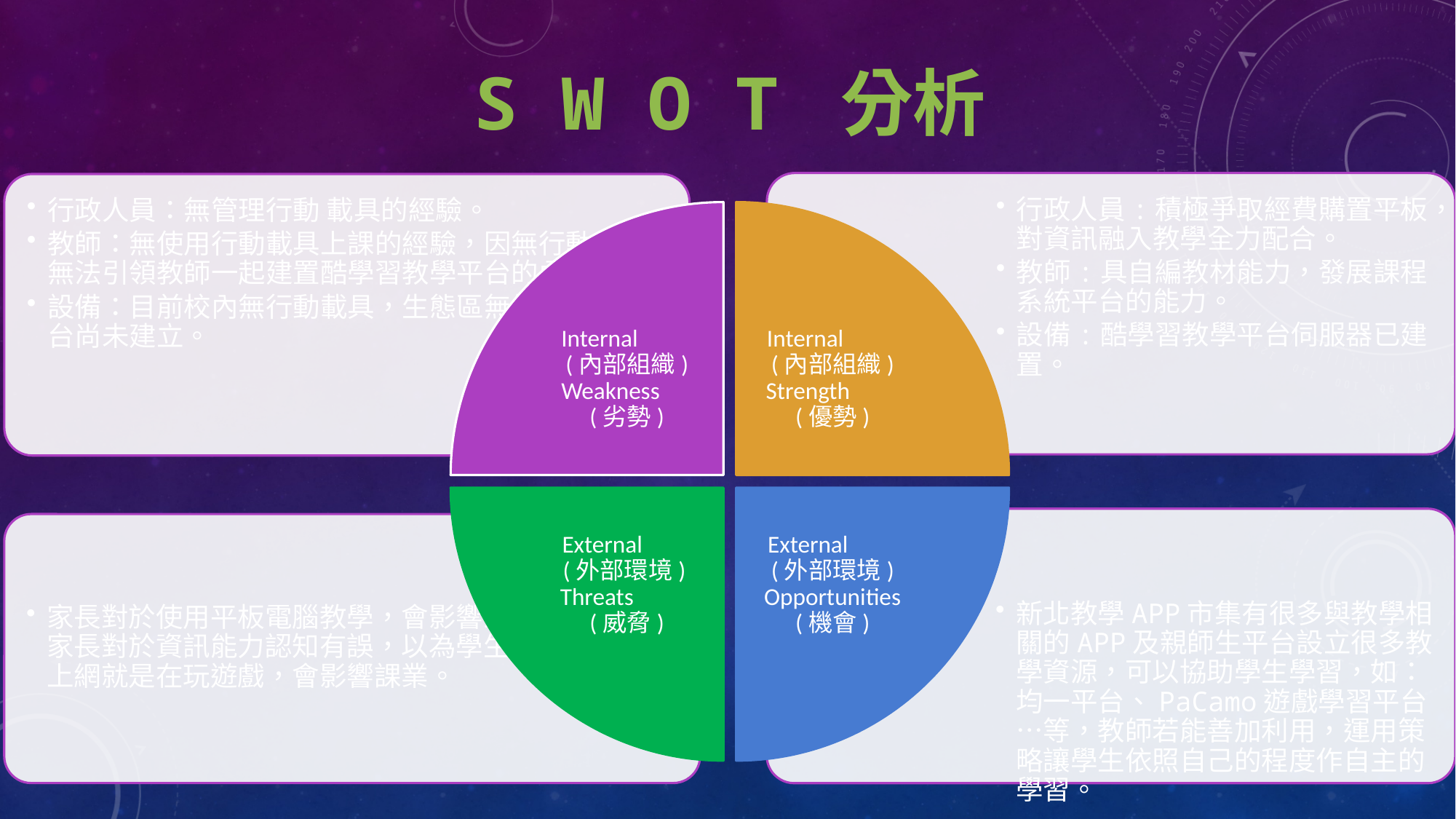

# S W O T 分析
新北教學APP市集有很多與教學相關的APP及親師生平台設立很多教學資源，可以協助學生學習，如：均一平台、PaCamo遊戲學習平台…等，教師若能善加利用，運用策略讓學生依照自己的程度作自主的學習。
家長對於使用平板電腦教學，會影響到學生的視力，家長對於資訊能力認知有誤，以為學生使用平板電腦上網就是在玩遊戲，會影響課業。
行政人員:積極爭取經費購置平板，對資訊融入教學全力配合。
教師:具自編教材能力，發展課程系統平台的能力。
設備:酷學習教學平台伺服器已建置。
行政人員：無管理行動 載具的經驗。
教師：無使用行動載具上課的經驗，因無行動載具無法引領教師一起建置酷學習教學平台的內容。
設備：目前校內無行動載具，生態區無線網路基地台尚未建立。

Internal           (內部組織) Weakness       (劣勢)
Internal           (內部組織) Strength          (優勢)
External          (外部環境) Opportunities (機會)
External          (外部環境)  Threats            (威脅)